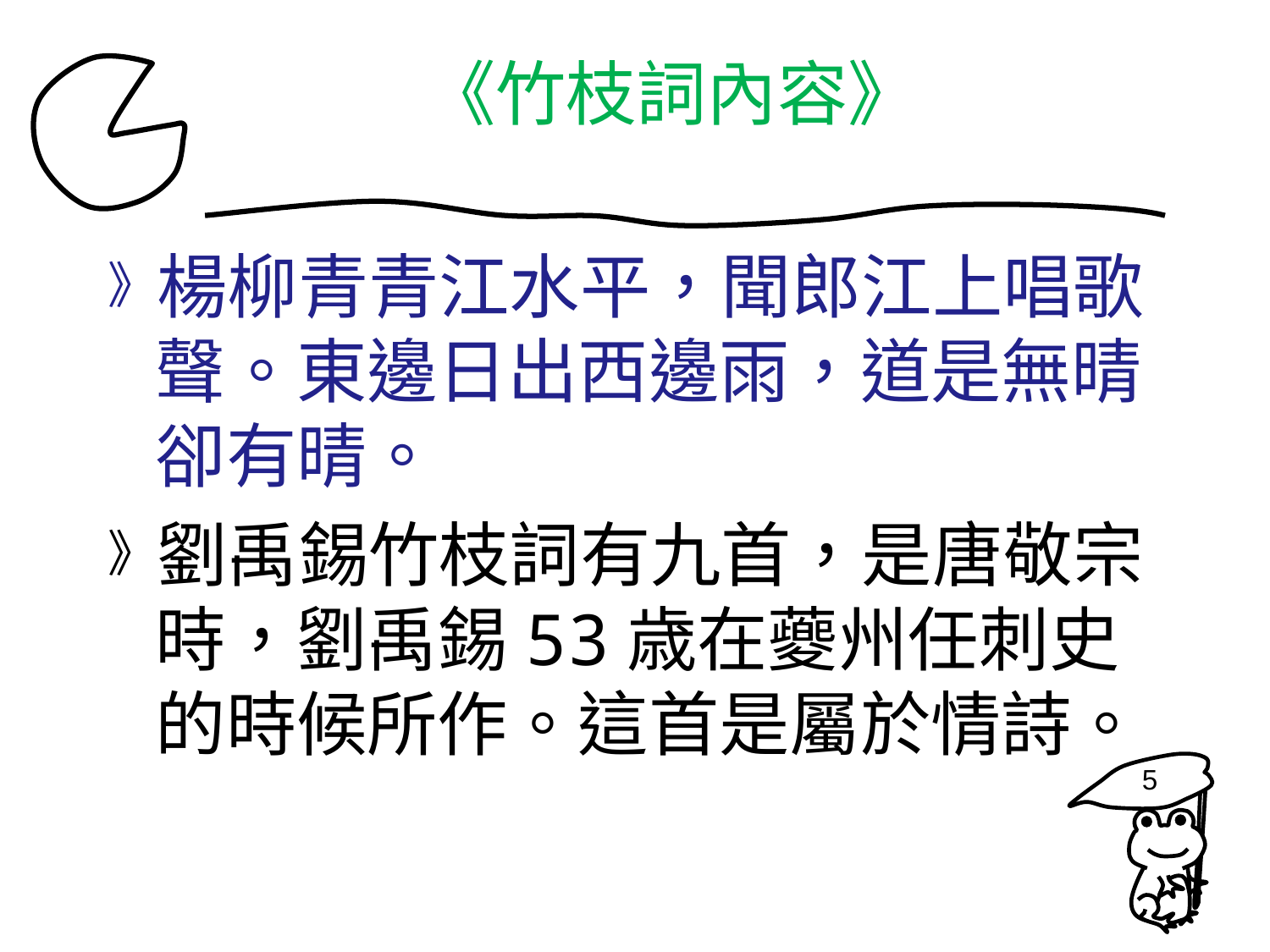

# 《竹枝詞內容》
楊柳青青江水平，聞郎江上唱歌聲。東邊日出西邊雨，道是無晴卻有晴。
劉禹錫竹枝詞有九首，是唐敬宗時，劉禹錫53歳在䕫州任刺史的時候所作。這首是屬於情詩。

5